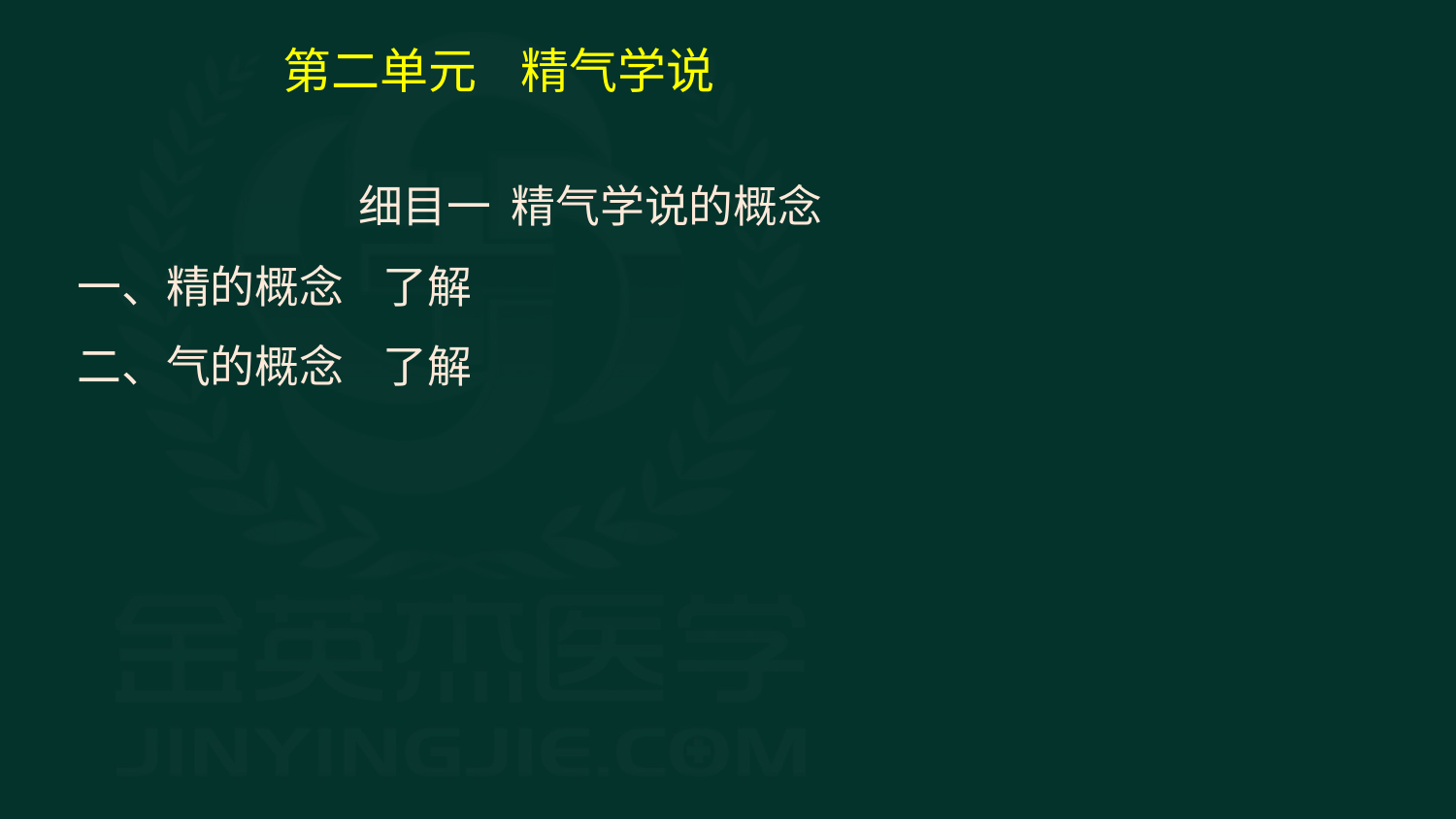

第二单元    精气学说
细目一  精气学说的概念
一、精的概念    了解
二、气的概念    了解